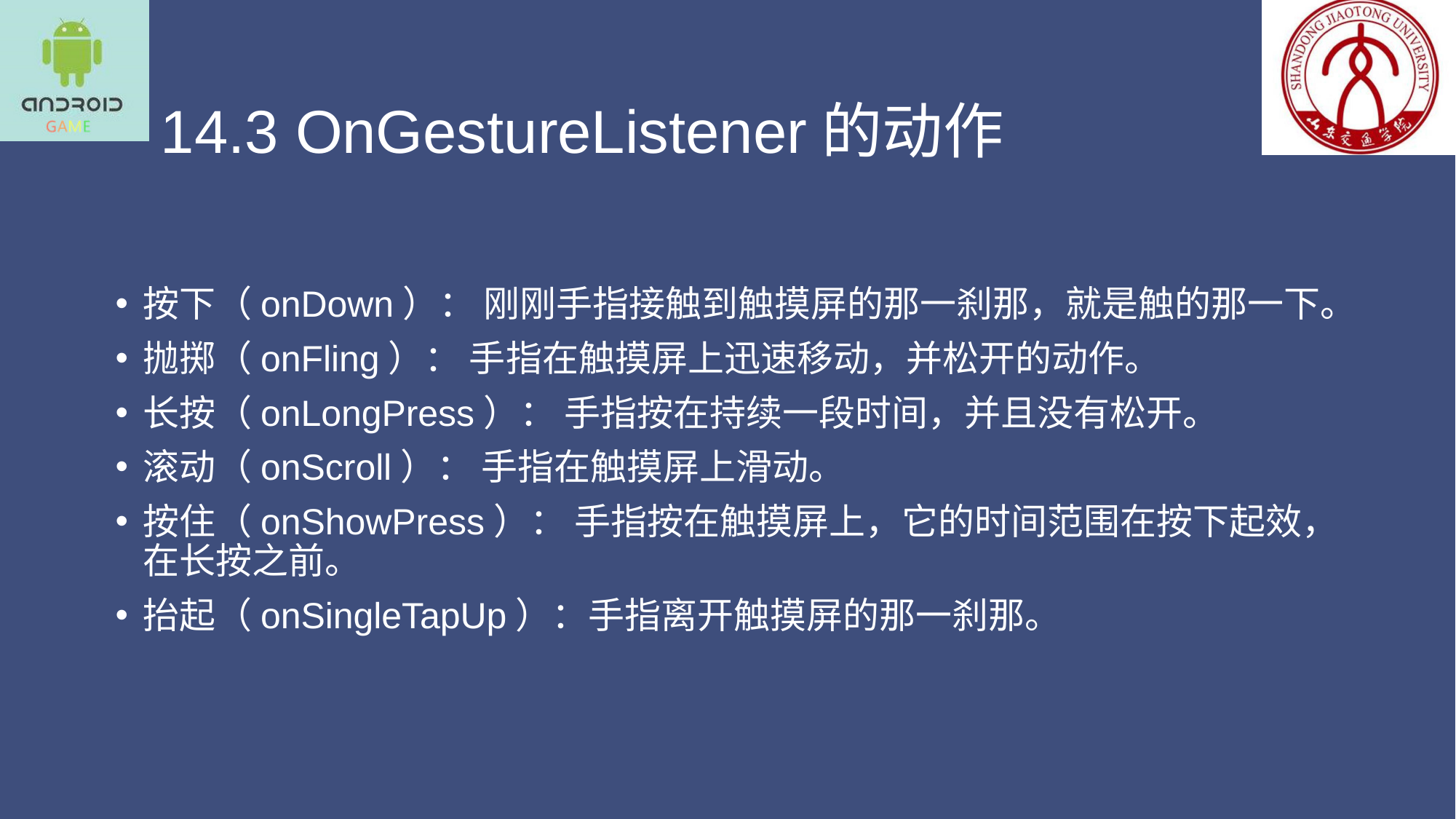

# 14.3 OnGestureListener的动作

按下（onDown）： 刚刚手指接触到触摸屏的那一刹那，就是触的那一下。
抛掷（onFling）： 手指在触摸屏上迅速移动，并松开的动作。
长按（onLongPress）： 手指按在持续一段时间，并且没有松开。
滚动（onScroll）： 手指在触摸屏上滑动。
按住（onShowPress）： 手指按在触摸屏上，它的时间范围在按下起效，在长按之前。
抬起（onSingleTapUp）：手指离开触摸屏的那一刹那。